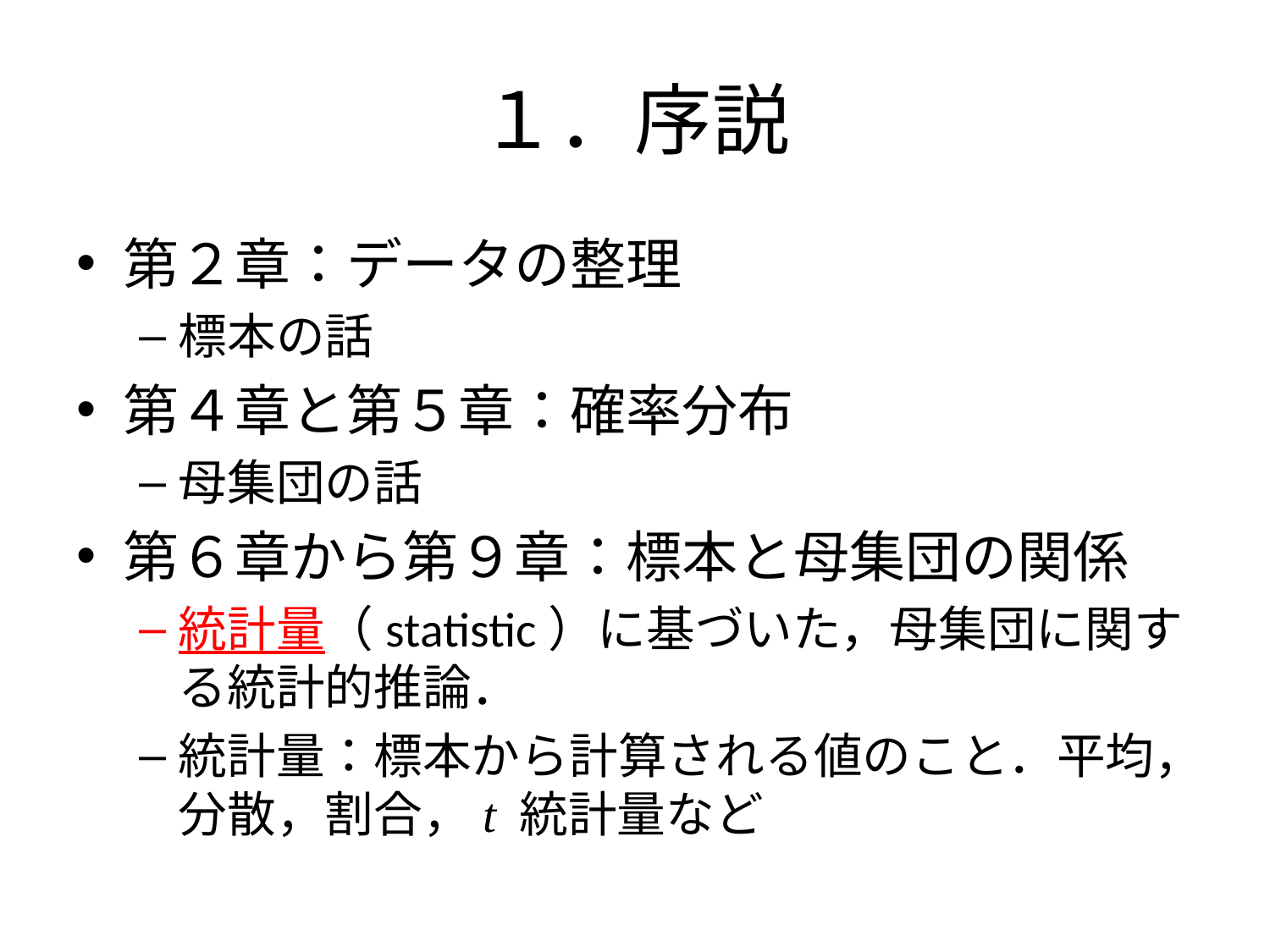

# １．序説
第２章：データの整理
標本の話
第４章と第５章：確率分布
母集団の話
第６章から第９章：標本と母集団の関係
統計量（statistic）に基づいた，母集団に関する統計的推論．
統計量：標本から計算される値のこと．平均，分散，割合，t 統計量など